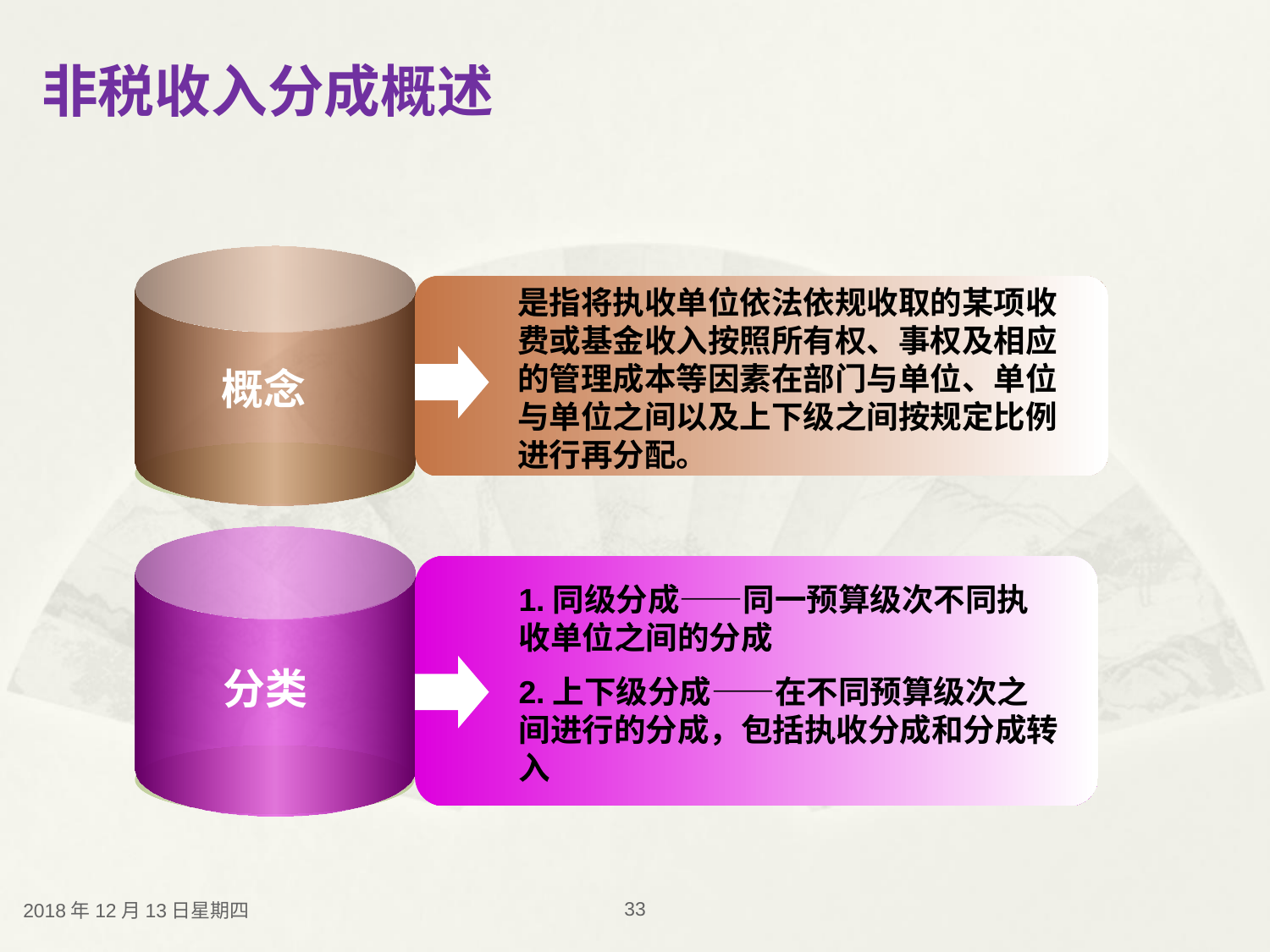

非税收入分成概述

是指将执收单位依法依规收取的某项收费或基金收入按照所有权、事权及相应的管理成本等因素在部门与单位、单位与单位之间以及上下级之间按规定比例进行再分配。

  概念

1.同级分成——同一预算级次不同执收单位之间的分成
2.上下级分成——在不同预算级次之间进行的分成，包括执收分成和分成转入
  分类

2018年12月13日星期四
33